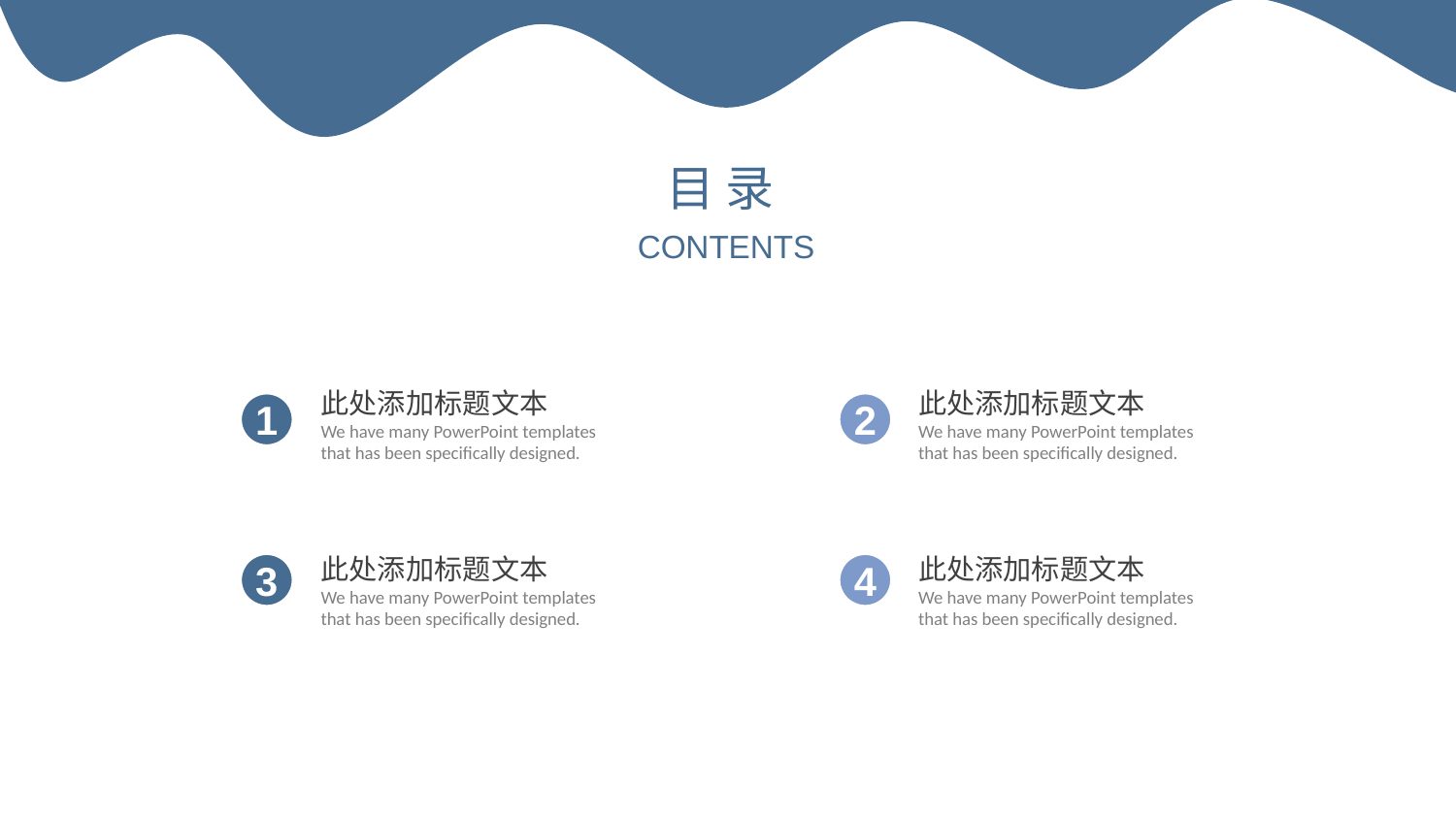

目 录
CONTENTS
此处添加标题文本
We have many PowerPoint templates that has been specifically designed.
此处添加标题文本
We have many PowerPoint templates that has been specifically designed.
1
2
此处添加标题文本
We have many PowerPoint templates that has been specifically designed.
此处添加标题文本
We have many PowerPoint templates that has been specifically designed.
3
4